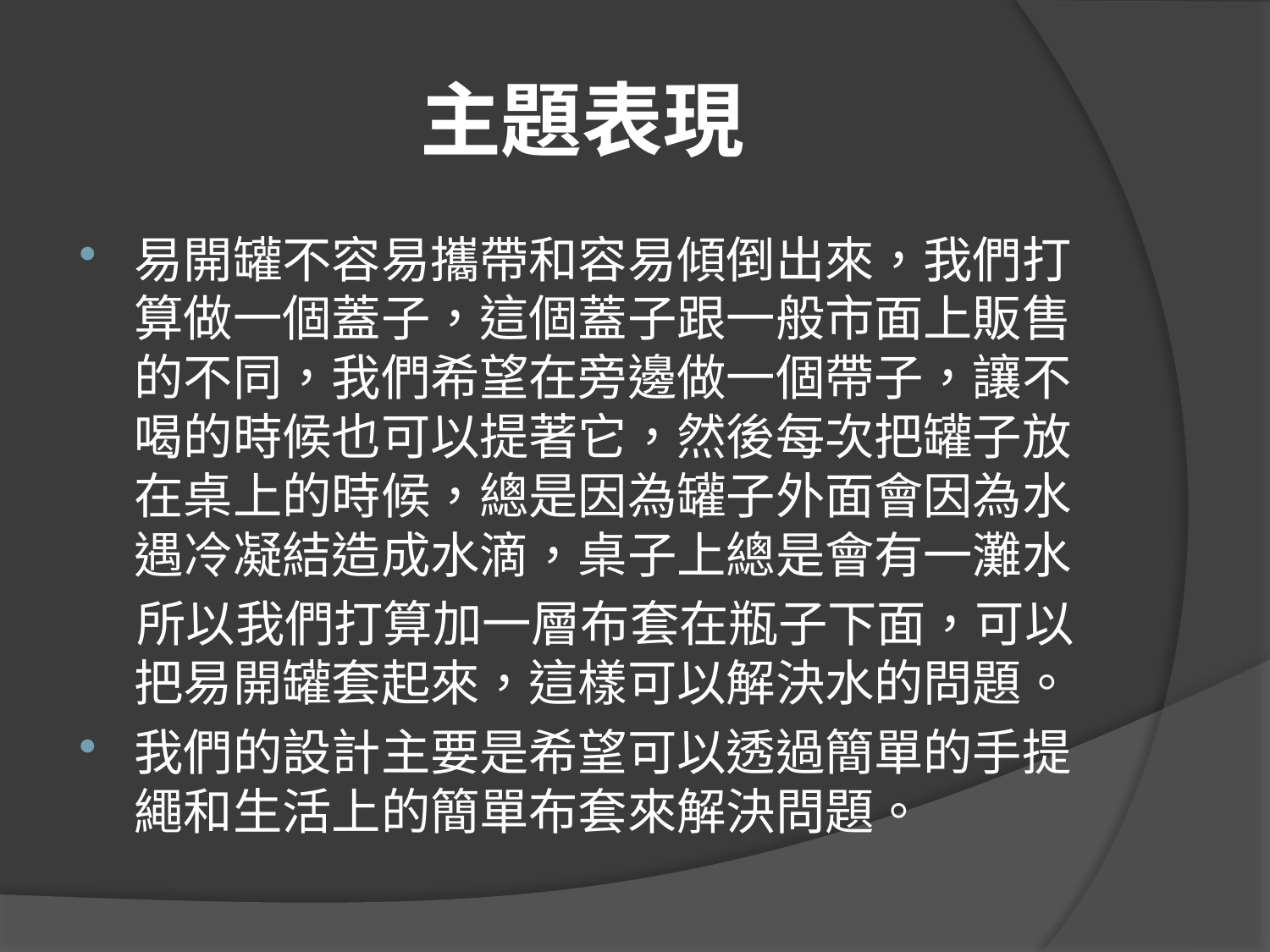

# 主題表現
易開罐不容易攜帶和容易傾倒出來，我們打算做一個蓋子，這個蓋子跟一般市面上販售的不同，我們希望在旁邊做一個帶子，讓不喝的時候也可以提著它，然後每次把罐子放在桌上的時候，總是因為罐子外面會因為水遇冷凝結造成水滴，桌子上總是會有一灘水
    所以我們打算加一層布套在瓶子下面，可以把易開罐套起來，這樣可以解決水的問題。
我們的設計主要是希望可以透過簡單的手提繩和生活上的簡單布套來解決問題。